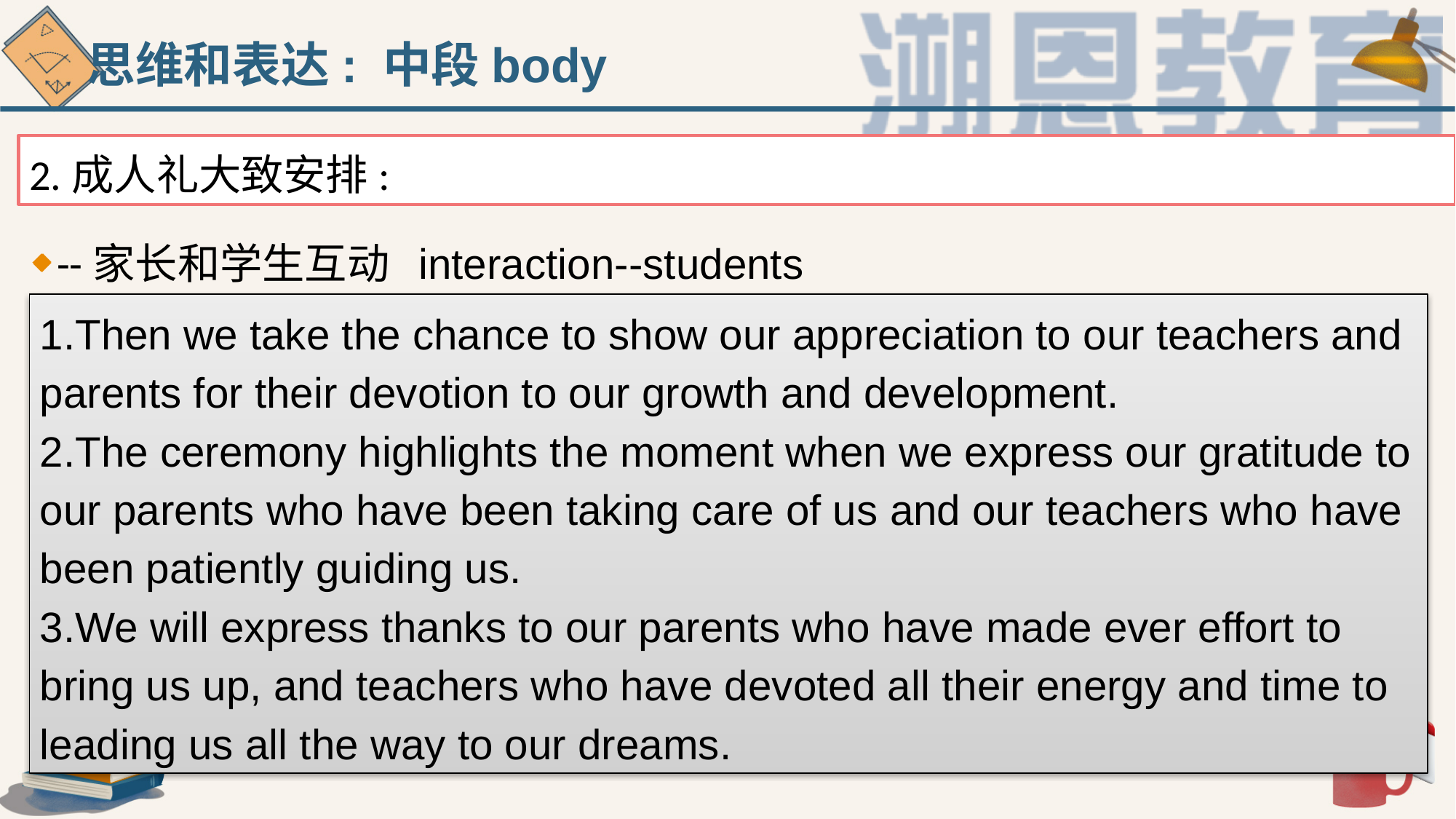

思维和表达: 中段body

2.成人礼大致安排:
--家长和学生互动  interaction--students
1.Then we take the chance to show our appreciation to our teachers and parents for their devotion to our growth and development.
2.The ceremony highlights the moment when we express our gratitude to our parents who have been taking care of us and our teachers who have been patiently guiding us.
3.We will express thanks to our parents who have made ever effort to bring us up, and teachers who have devoted all their energy and time to leading us all the way to our dreams.